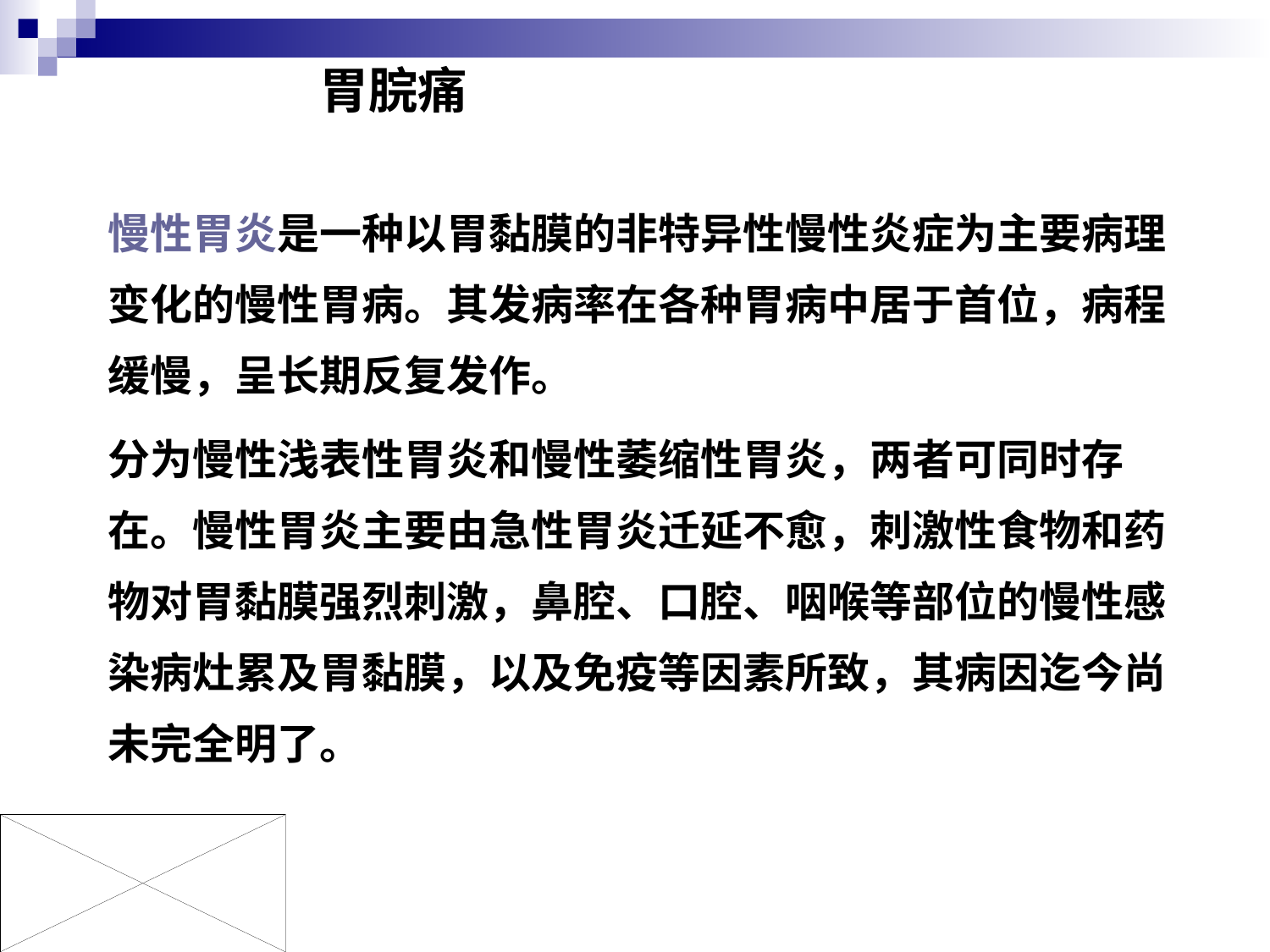

胃脘痛
慢性胃炎是一种以胃黏膜的非特异性慢性炎症为主要病理变化的慢性胃病。其发病率在各种胃病中居于首位，病程缓慢，呈长期反复发作。
分为慢性浅表性胃炎和慢性萎缩性胃炎，两者可同时存在。慢性胃炎主要由急性胃炎迁延不愈，刺激性食物和药物对胃黏膜强烈刺激，鼻腔、口腔、咽喉等部位的慢性感染病灶累及胃黏膜，以及免疫等因素所致，其病因迄今尚未完全明了。